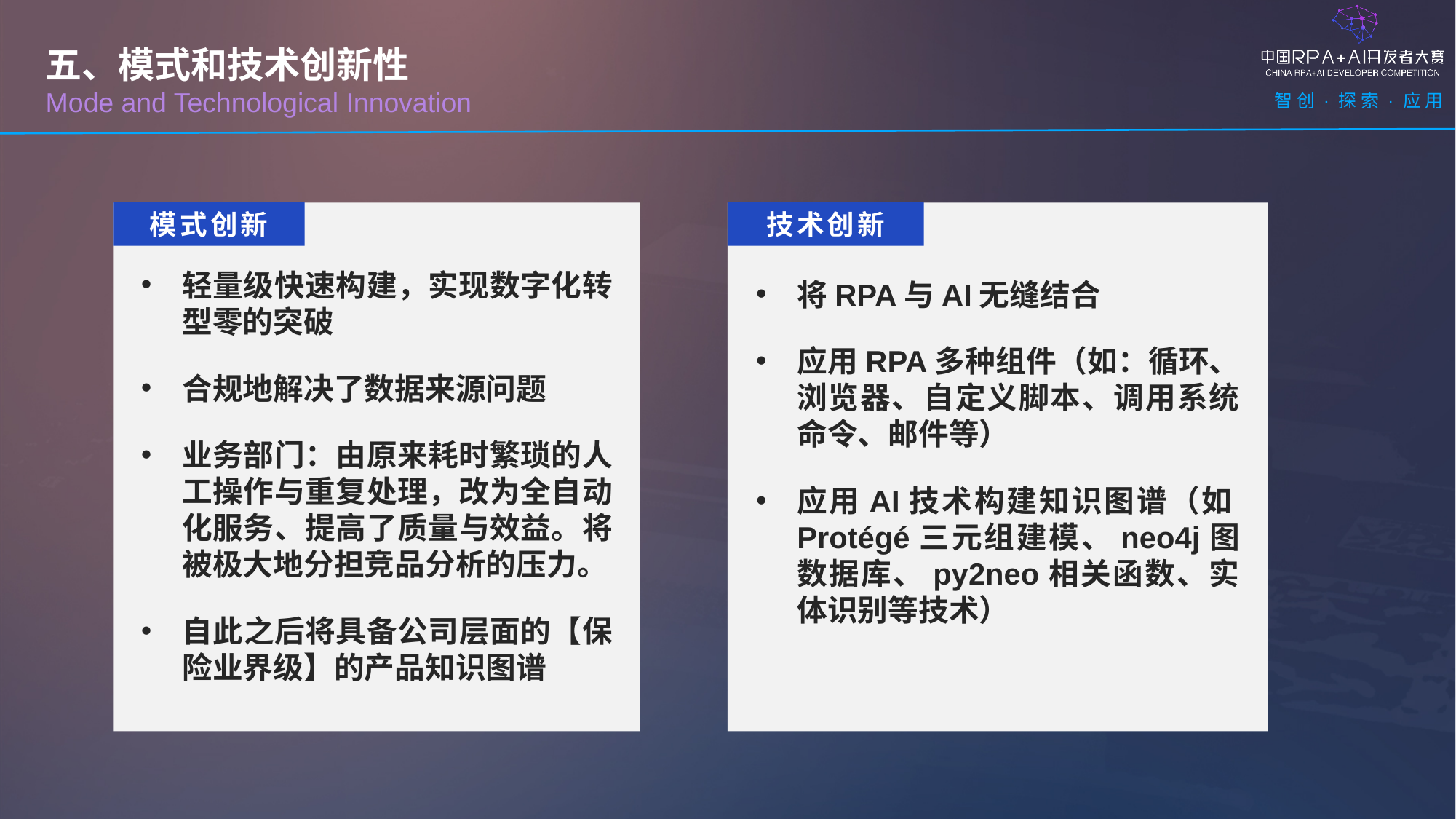

五、模式和技术创新性
Mode and Technological Innovation
模式创新

轻量级快速构建，实现数字化转型零的突破
合规地解决了数据来源问题
业务部门：由原来耗时繁琐的人工操作与重复处理，改为全自动化服务、提高了质量与效益。将被极大地分担竞品分析的压力。
自此之后将具备公司层面的【保险业界级】的产品知识图谱
技术创新

将RPA与AI无缝结合
应用RPA多种组件（如：循环、浏览器、自定义脚本、调用系统命令、邮件等）
应用AI技术构建知识图谱（如Protégé三元组建模、neo4j图数据库、py2neo相关函数、实体识别等技术）